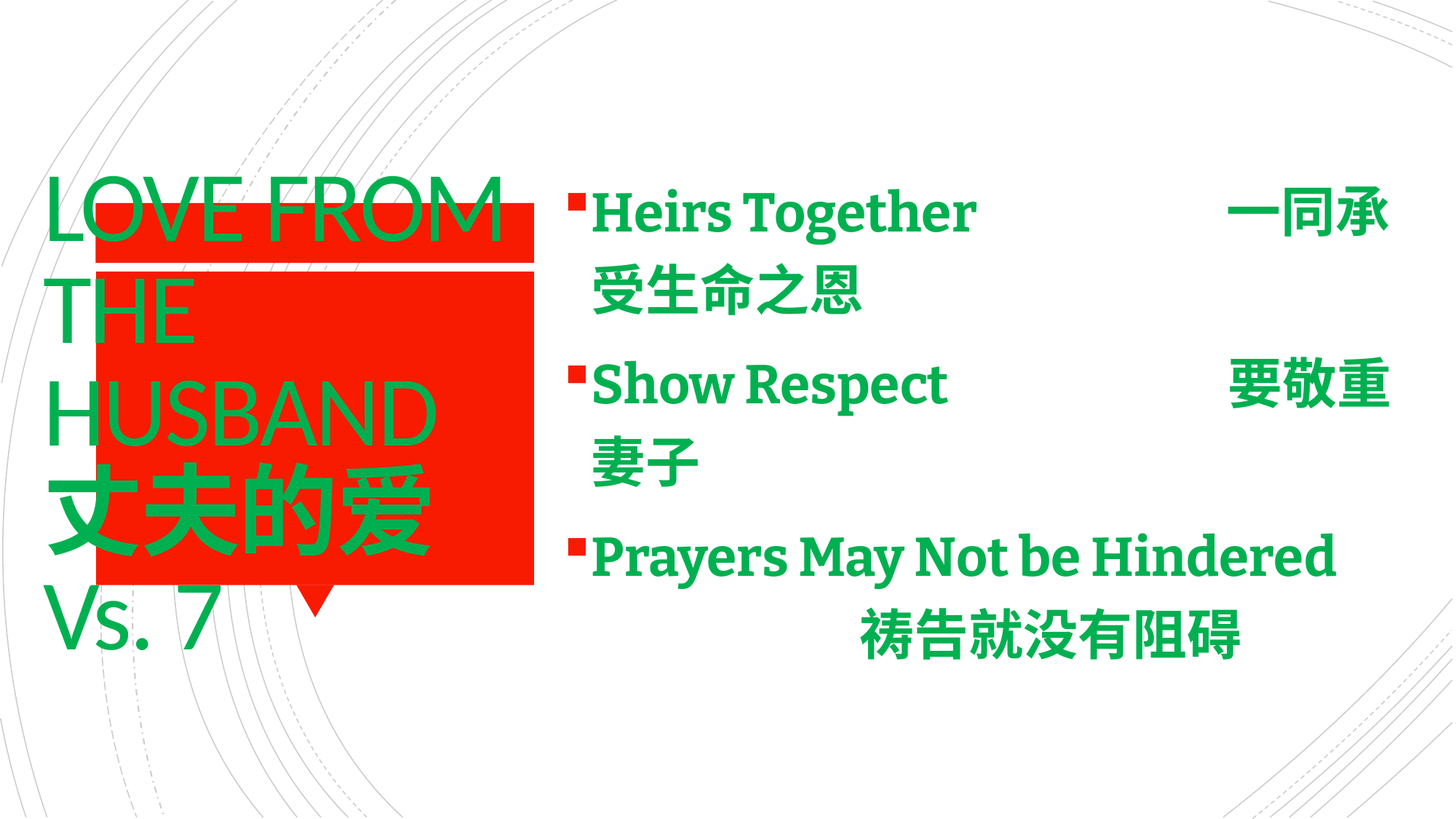

# LOVE FROM THE  HUSBAND   丈夫的爱 Vs. 7
Heirs Together                        一同承受生命之恩
Show Respect                           要敬重妻子
Prayers May Not be Hindered                                    祷告就没有阻碍